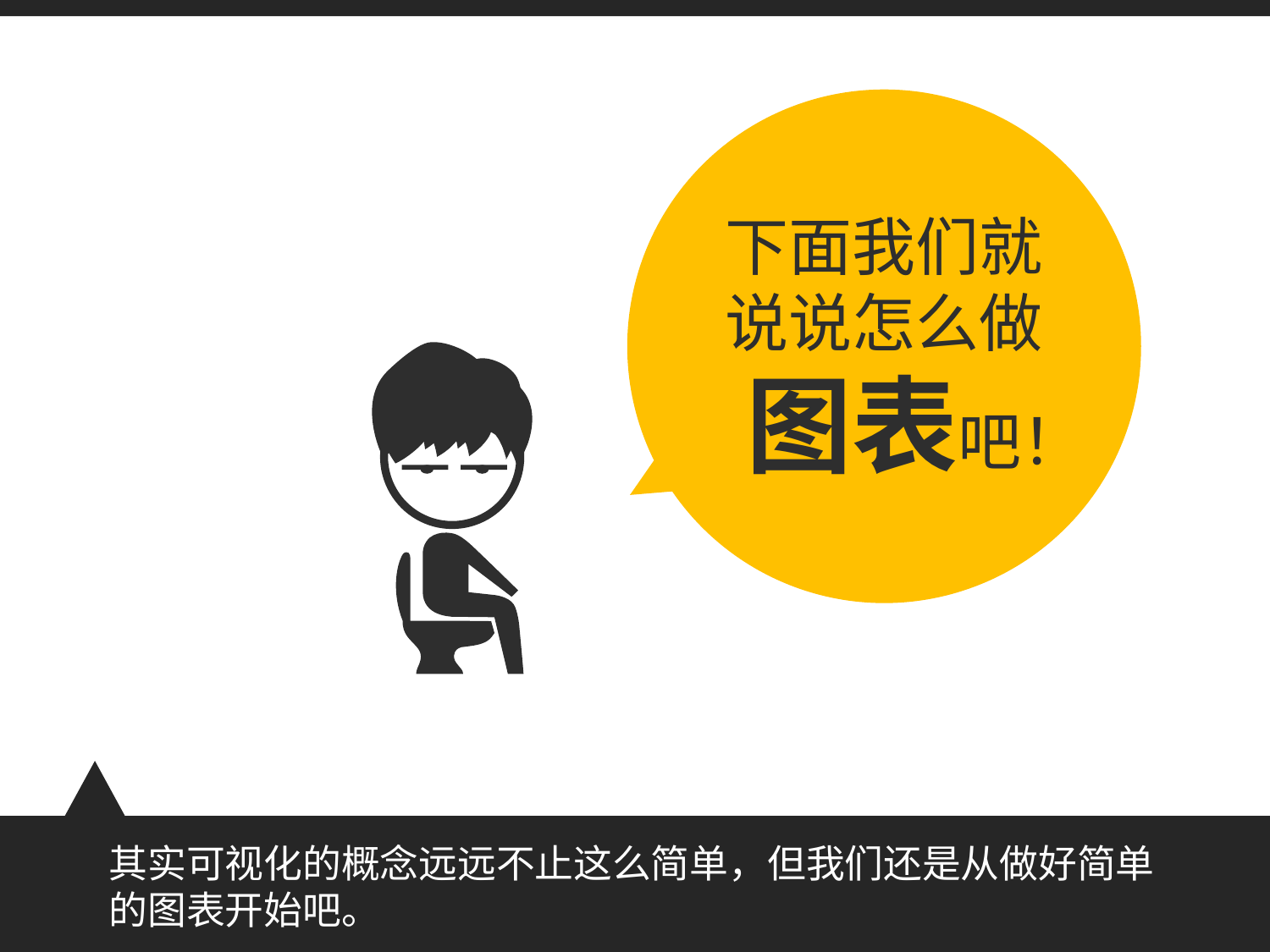

下面我们就说说怎么做图表吧！

其实可视化的概念远远不止这么简单，但我们还是从做好简单的图表开始吧。